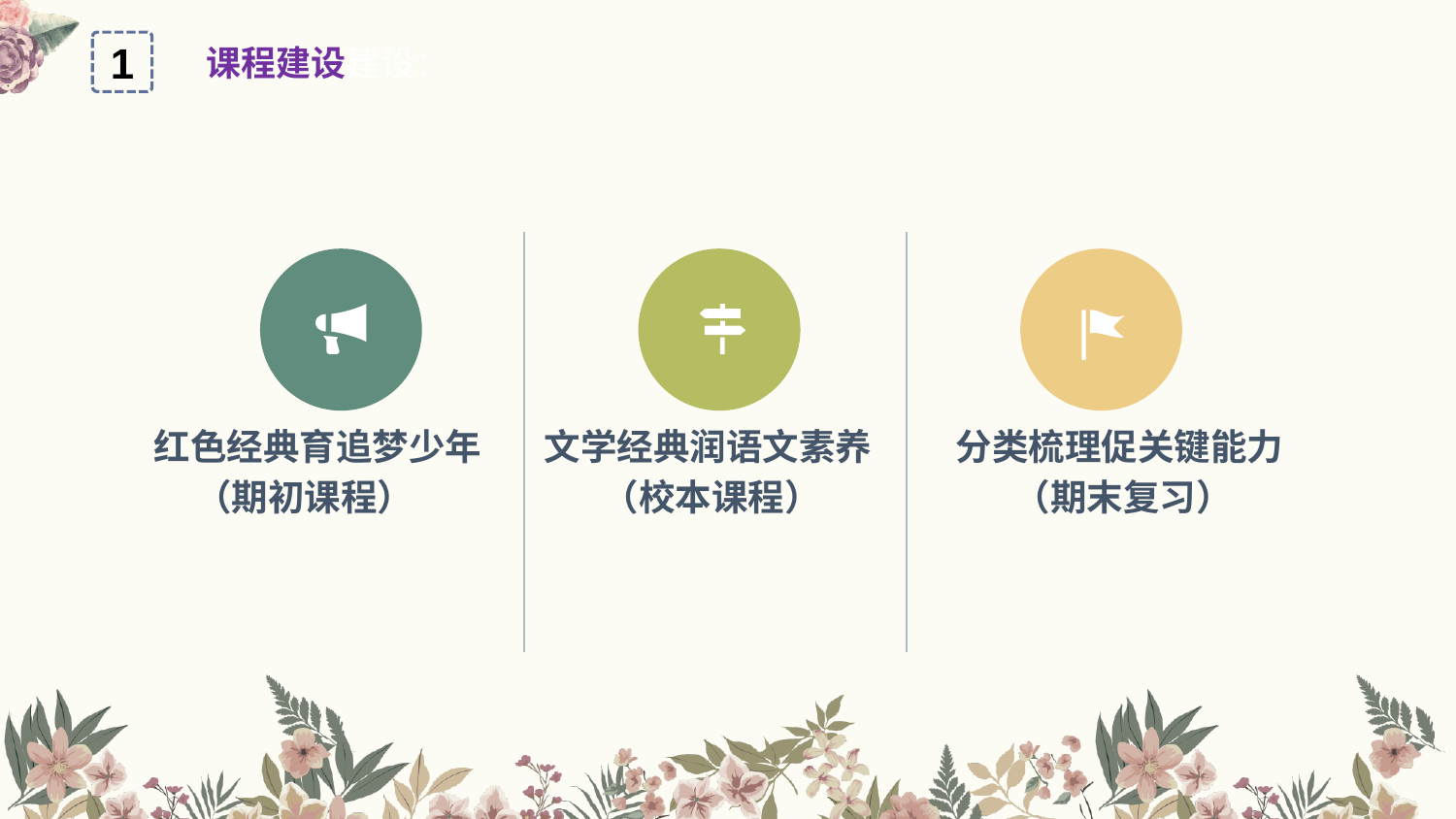

1
课程建设建设：

红色经典育追梦少年
    （期初课程）
文学经典润语文素养
      （校本课程）
分类梳理促关键能力
      （期末复习）